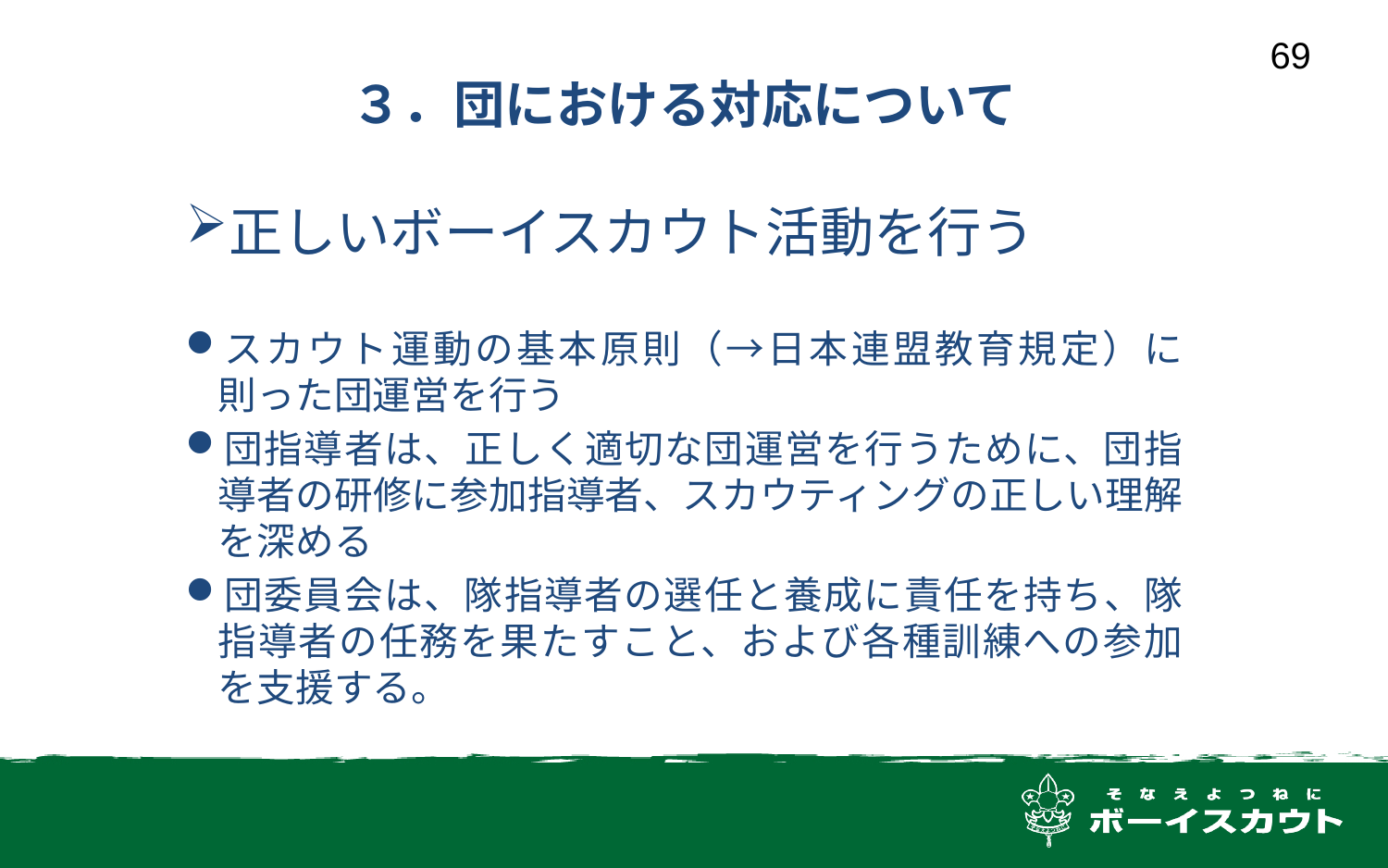

３．団における対応について
69
正しいボーイスカウト活動を行う

スカウト運動の基本原則（→日本連盟教育規定）に則った団運営を行う
団指導者は、正しく適切な団運営を行うために、団指導者の研修に参加指導者、スカウティングの正しい理解を深める
団委員会は、隊指導者の選任と養成に責任を持ち、隊指導者の任務を果たすこと、および各種訓練への参加を支援する。